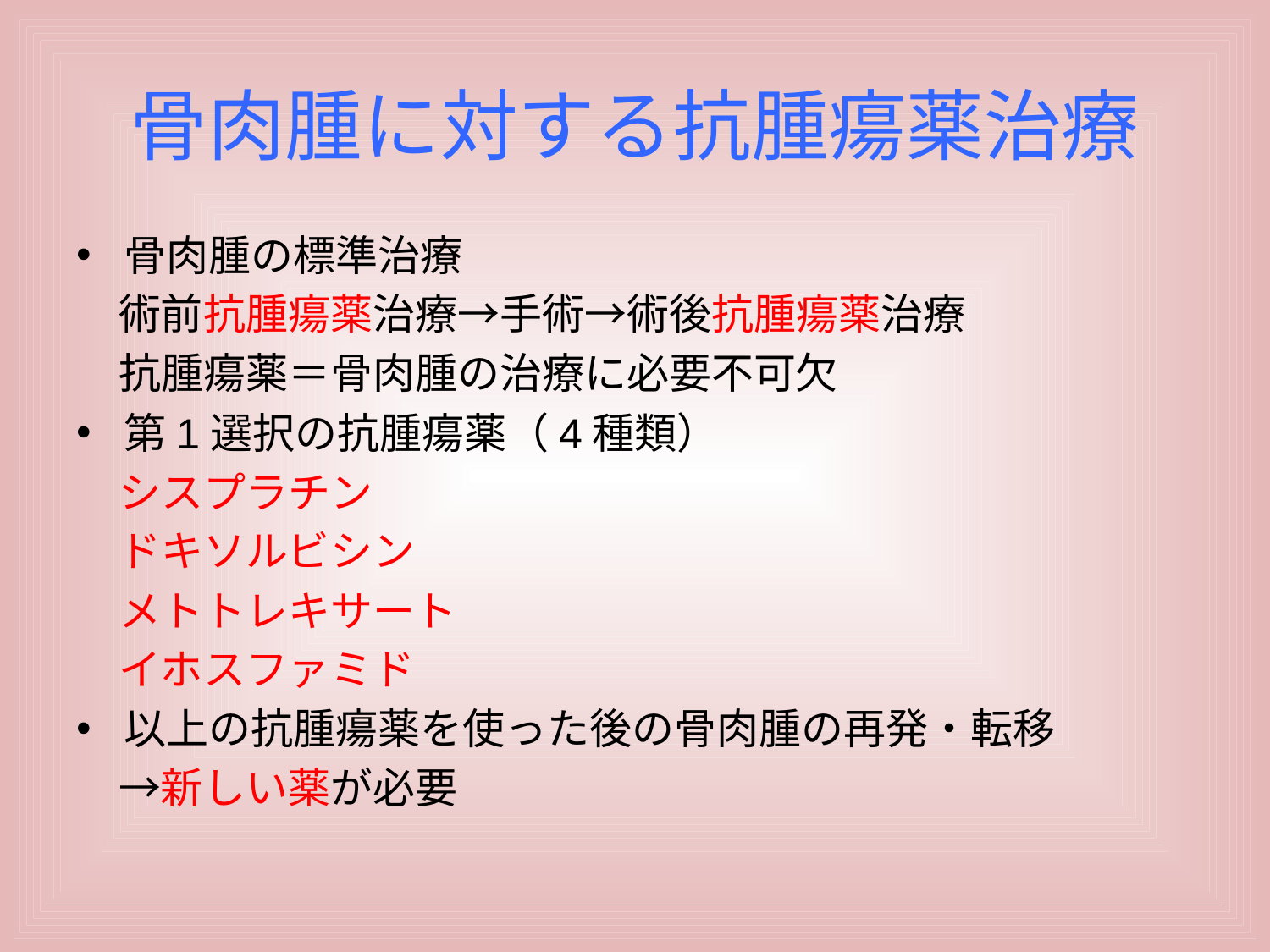

# 骨肉腫に対する抗腫瘍薬治療
骨肉腫の標準治療
　術前抗腫瘍薬治療→手術→術後抗腫瘍薬治療
　抗腫瘍薬＝骨肉腫の治療に必要不可欠
第1選択の抗腫瘍薬（4種類）
　シスプラチン
　ドキソルビシン
　メトトレキサート
　イホスファミド
以上の抗腫瘍薬を使った後の骨肉腫の再発・転移
　→新しい薬が必要